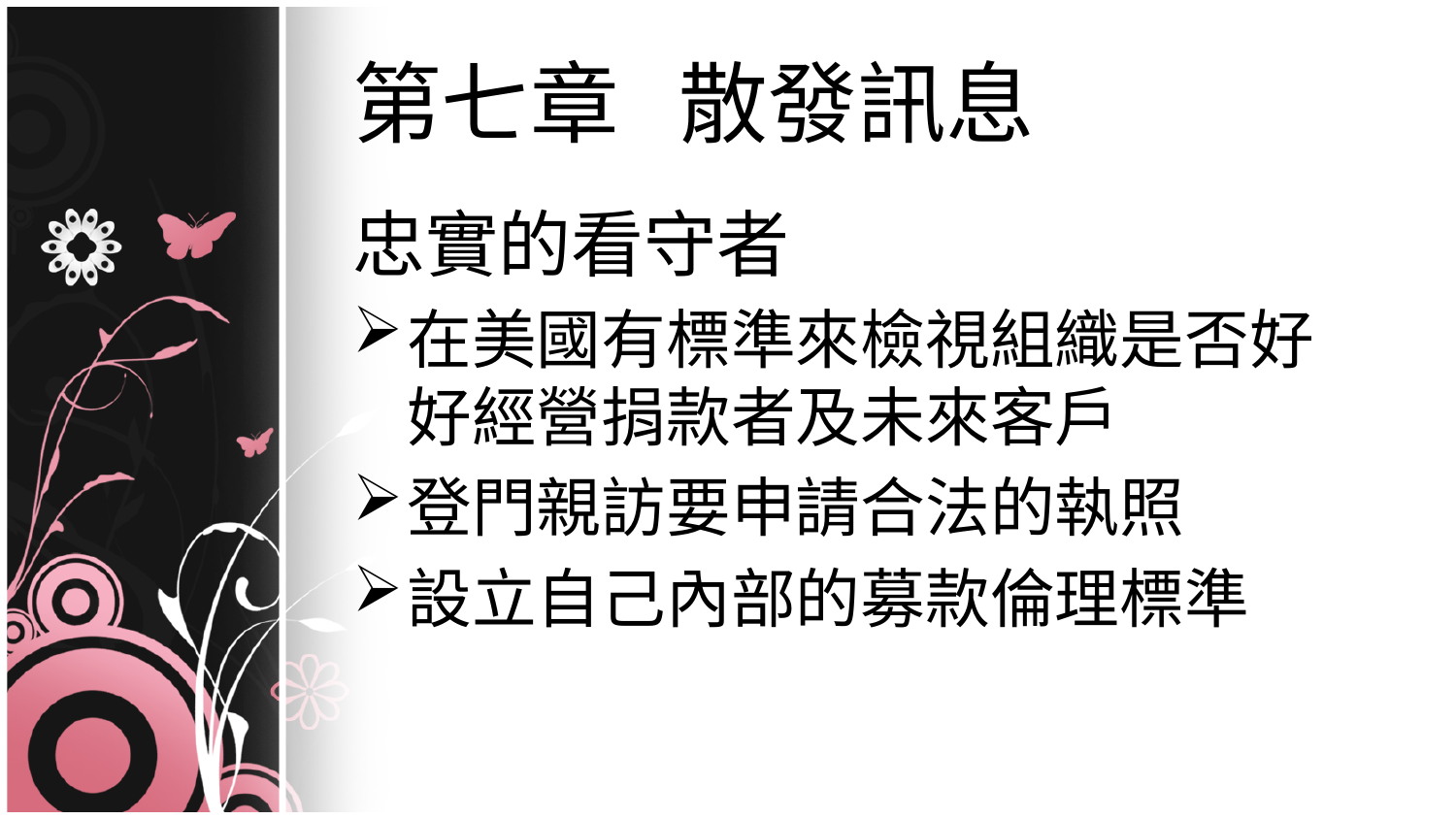

# 第七章   散發訊息
忠實的看守者
在美國有標準來檢視組織是否好好經營捐款者及未來客戶
登門親訪要申請合法的執照
設立自己內部的募款倫理標準